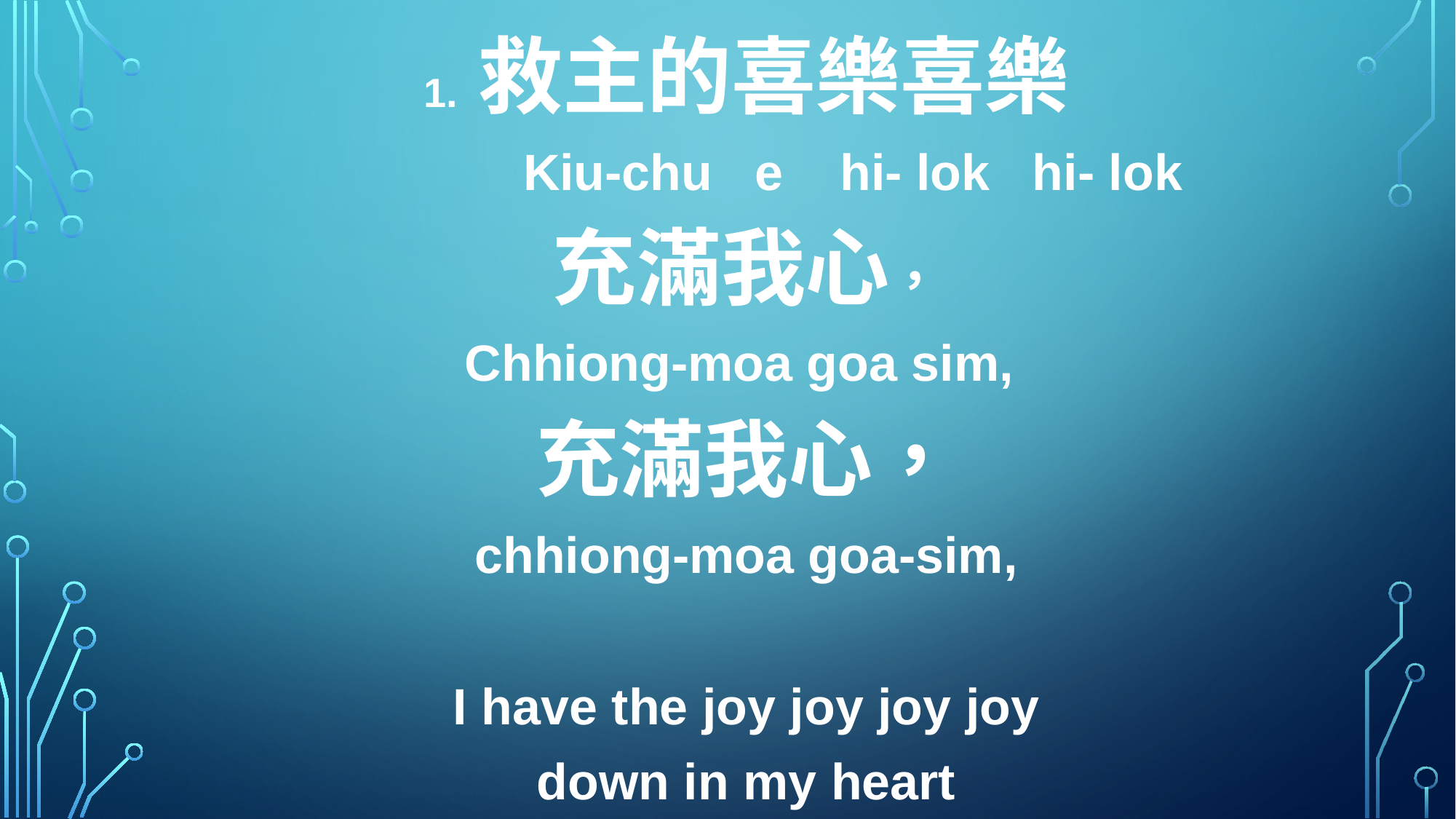

1. 救主的喜樂喜樂
                     Kiu-chu   e    hi- lok   hi- lok
充滿我心，
Chhiong-moa goa sim,
充滿我心，
chhiong-moa goa-sim,

I have the joy joy joy joy
down in my heart